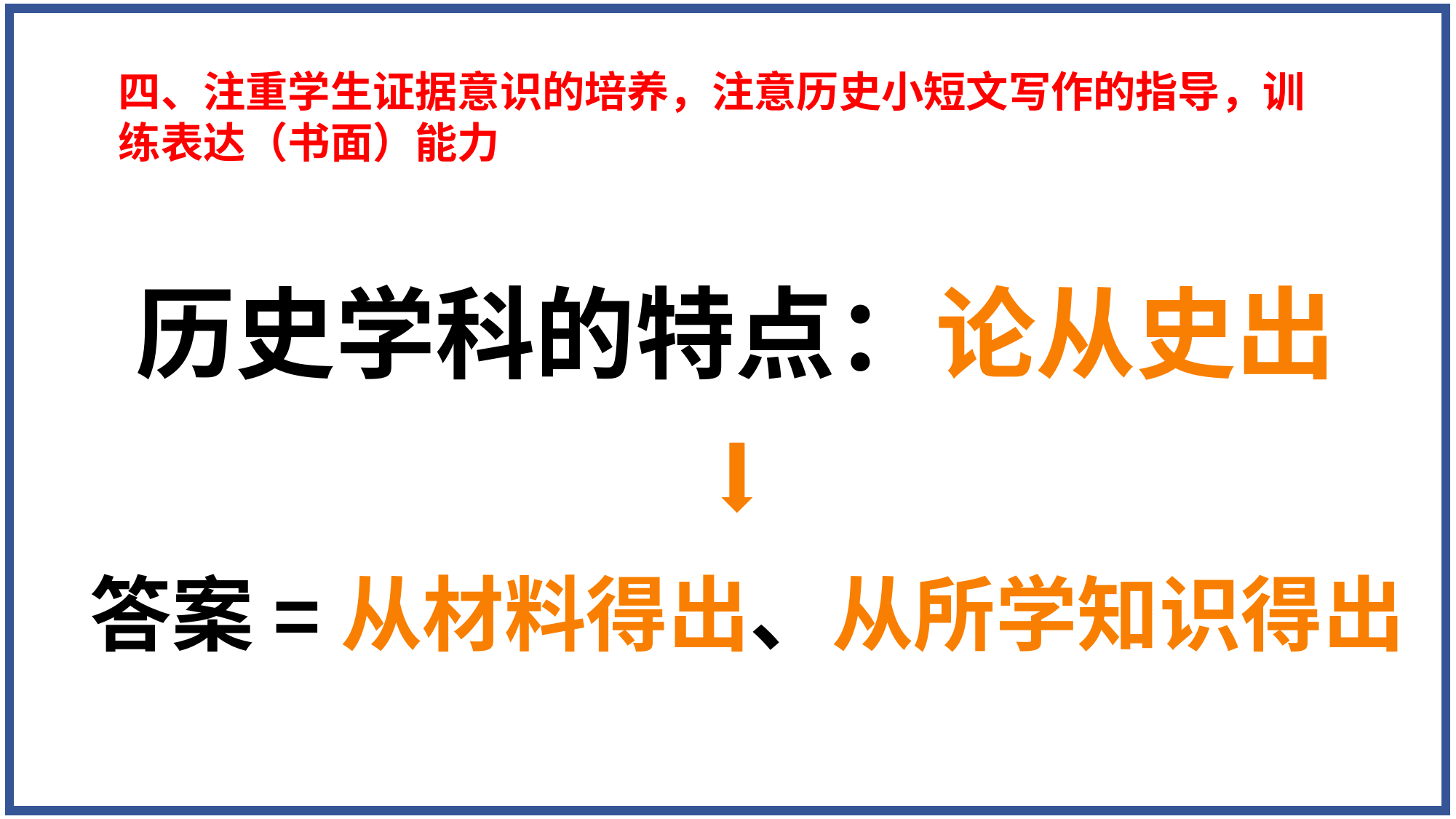

四、注重学生证据意识的培养，注意历史小短文写作的指导，训练表达（书面）能力
历史学科的特点：论从史出

答案=从材料得出、从所学知识得出